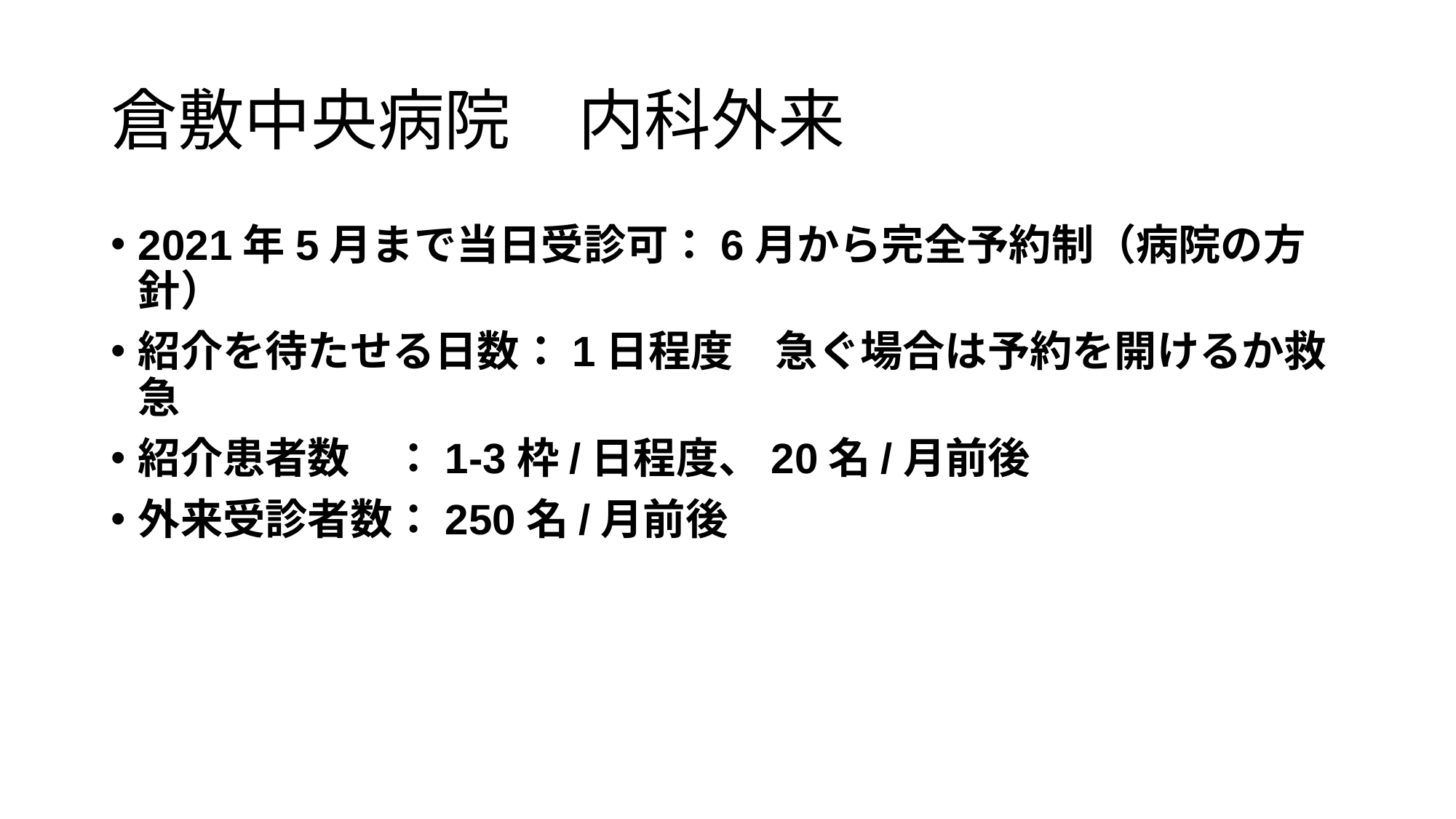

# 倉敷中央病院　内科外来
2021年5月まで当日受診可：6月から完全予約制（病院の方針）
紹介を待たせる日数：1日程度　急ぐ場合は予約を開けるか救急
紹介患者数　：1-3枠/日程度、20名/月前後
外来受診者数：250名/月前後